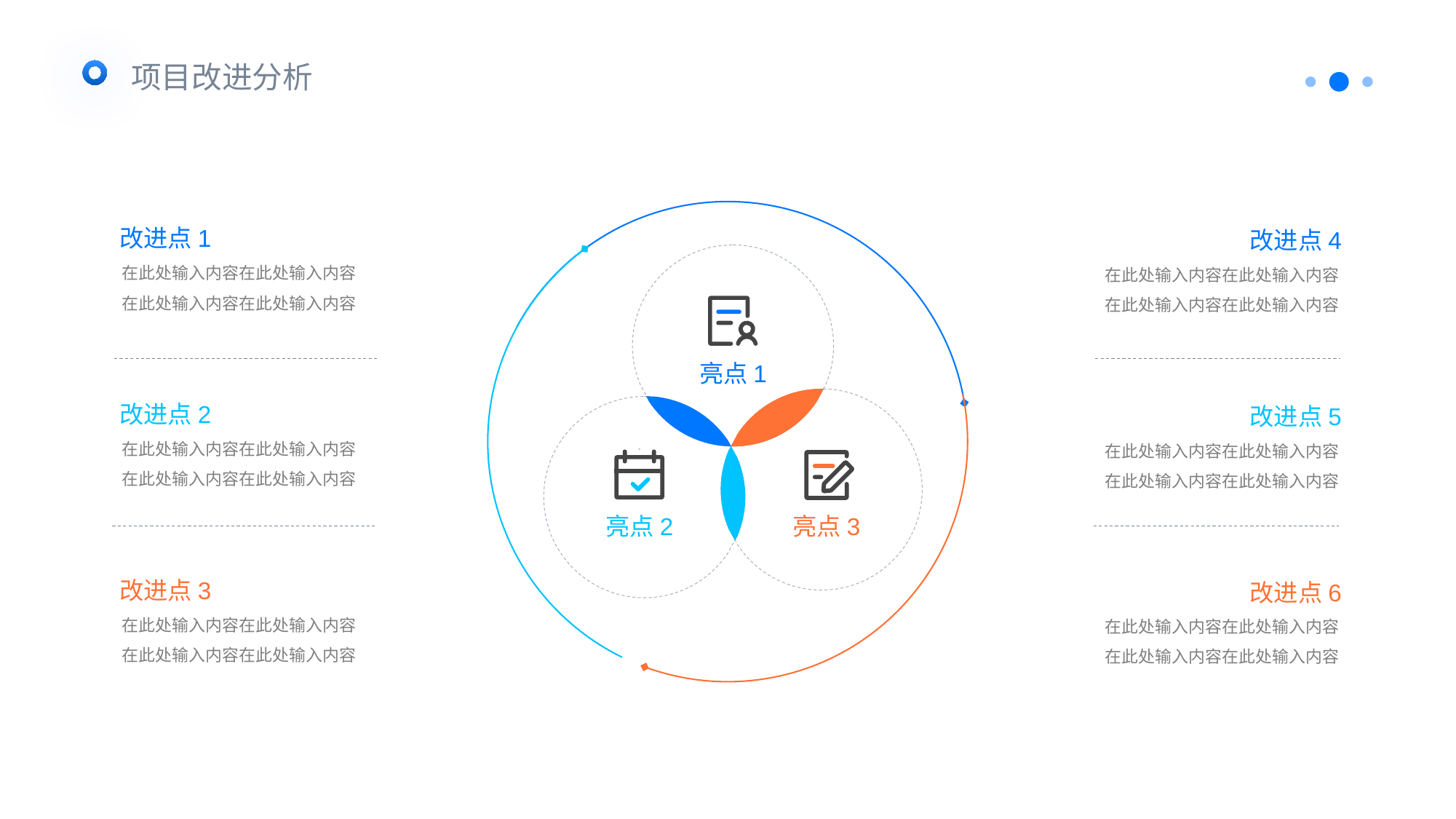

项目改进分析

改进点1
改进点4

在此处输入内容在此处输入内容在此处输入内容在此处输入内容
在此处输入内容在此处输入内容在此处输入内容在此处输入内容

亮点1

改进点2
改进点5
在此处输入内容在此处输入内容在此处输入内容在此处输入内容
在此处输入内容在此处输入内容在此处输入内容在此处输入内容

亮点2
亮点3
改进点3
改进点6
在此处输入内容在此处输入内容在此处输入内容在此处输入内容
在此处输入内容在此处输入内容在此处输入内容在此处输入内容